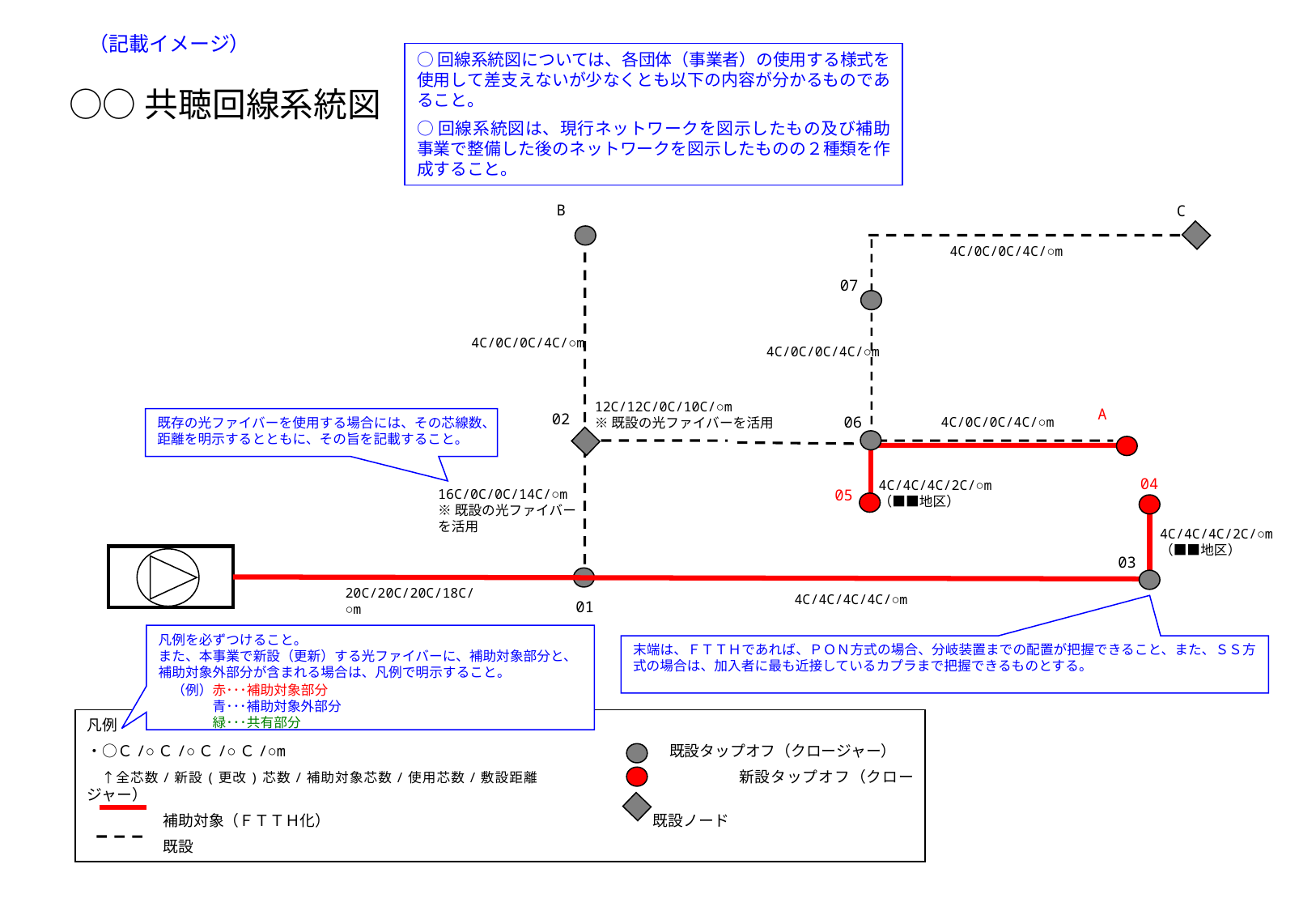

（記載イメージ）
○回線系統図については、各団体（事業者）の使用する様式を使用して差支えないが少なくとも以下の内容が分かるものであること。
○回線系統図は、現行ネットワークを図示したもの及び補助事業で整備した後のネットワークを図示したものの２種類を作成すること。
# ○○共聴回線系統図
B
C

4C/0C/0C/4C/○m

07

4C/0C/0C/4C/○m
4C/0C/0C/4C/○m
12C/12C/0C/10C/○m
※既設の光ファイバーを活用
A
02
06
4C/0C/0C/4C/○m
既存の光ファイバーを使用する場合には、その芯線数、距離を明示するとともに、その旨を記載すること。

04
4C/4C/4C/2C/○m
（■■地区）
05
16C/0C/0C/14C/○m
※既設の光ファイバーを活用

4C/4C/4C/2C/○m
（■■地区）

03

20C/20C/20C/18C/○m

4C/4C/4C/4C/○m
01
凡例を必ずつけること。
また、本事業で新設（更新）する光ファイバーに、補助対象部分と、補助対象外部分が含まれる場合は、凡例で明示すること。

　（例）赤･･･補助対象部分
　　　　青･･･補助対象外部分
　　　　緑･･･共有部分

末端は、ＦＴＴＨであれば、ＰＯＮ方式の場合、分岐装置までの配置が把握できること、また、ＳＳ方式の場合は、加入者に最も近接しているカプラまで把握できるものとする。
凡例
・○Ｃ/○Ｃ/○Ｃ/○Ｃ/○m　　　　　　　　　　　　　　　　　　　　　　　　　既設タップオフ（クロージャー）
　↑全芯数/新設(更改)芯数/補助対象芯数/使用芯数/敷設距離　　　　　　　　　　　　　　新設タップオフ（クロージャー）
　　　　　補助対象（ＦＴＴＨ化）　　　　　　　　　　　　　　　　　　　　　 既設ノード
　　　　　既設